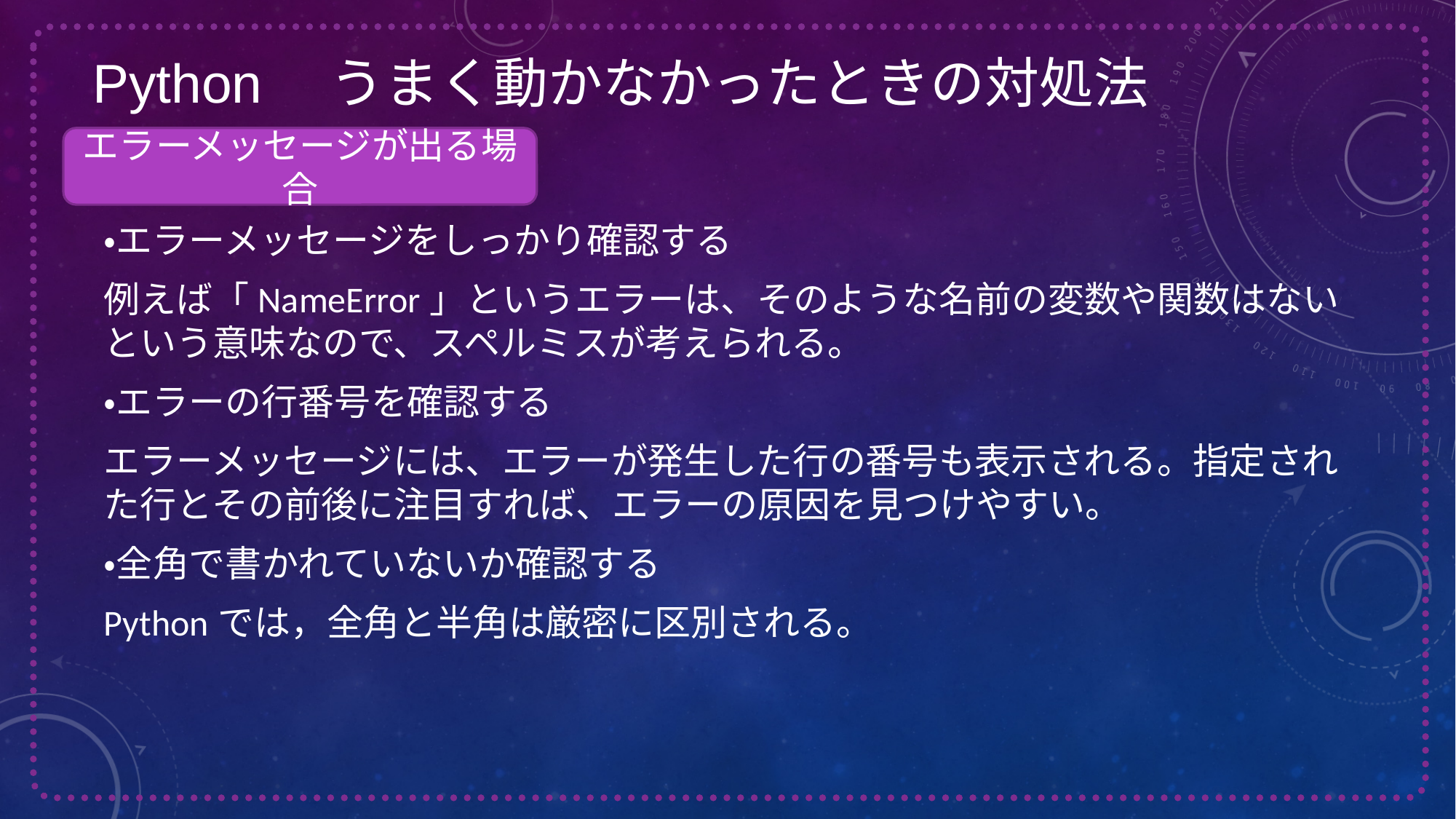

Python　うまく動かなかったときの対処法
エラーメッセージが出る場合
・エラーメッセージをしっかり確認する
例えば「NameError」というエラーは、そのような名前の変数や関数はないという意味なので、スペルミスが考えられる。
・エラーの行番号を確認する
エラーメッセージには、エラーが発生した行の番号も表示される。指定された行とその前後に注目すれば、エラーの原因を見つけやすい。
・全角で書かれていないか確認する
Pythonでは，全角と半角は厳密に区別される。